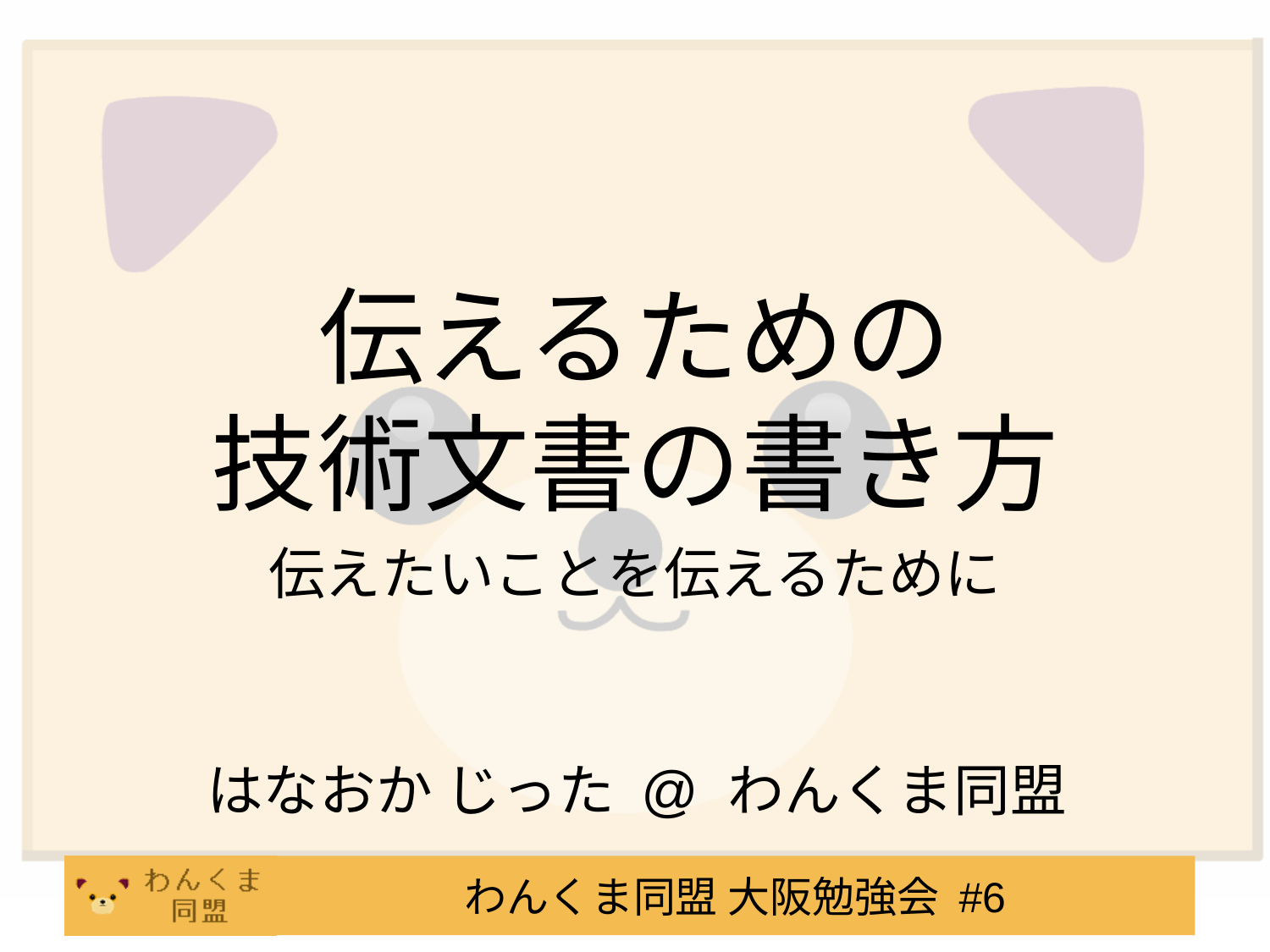

# 伝えるための 技術文書の書き方
伝えたいことを伝えるために

はなおか じった @ わんくま同盟